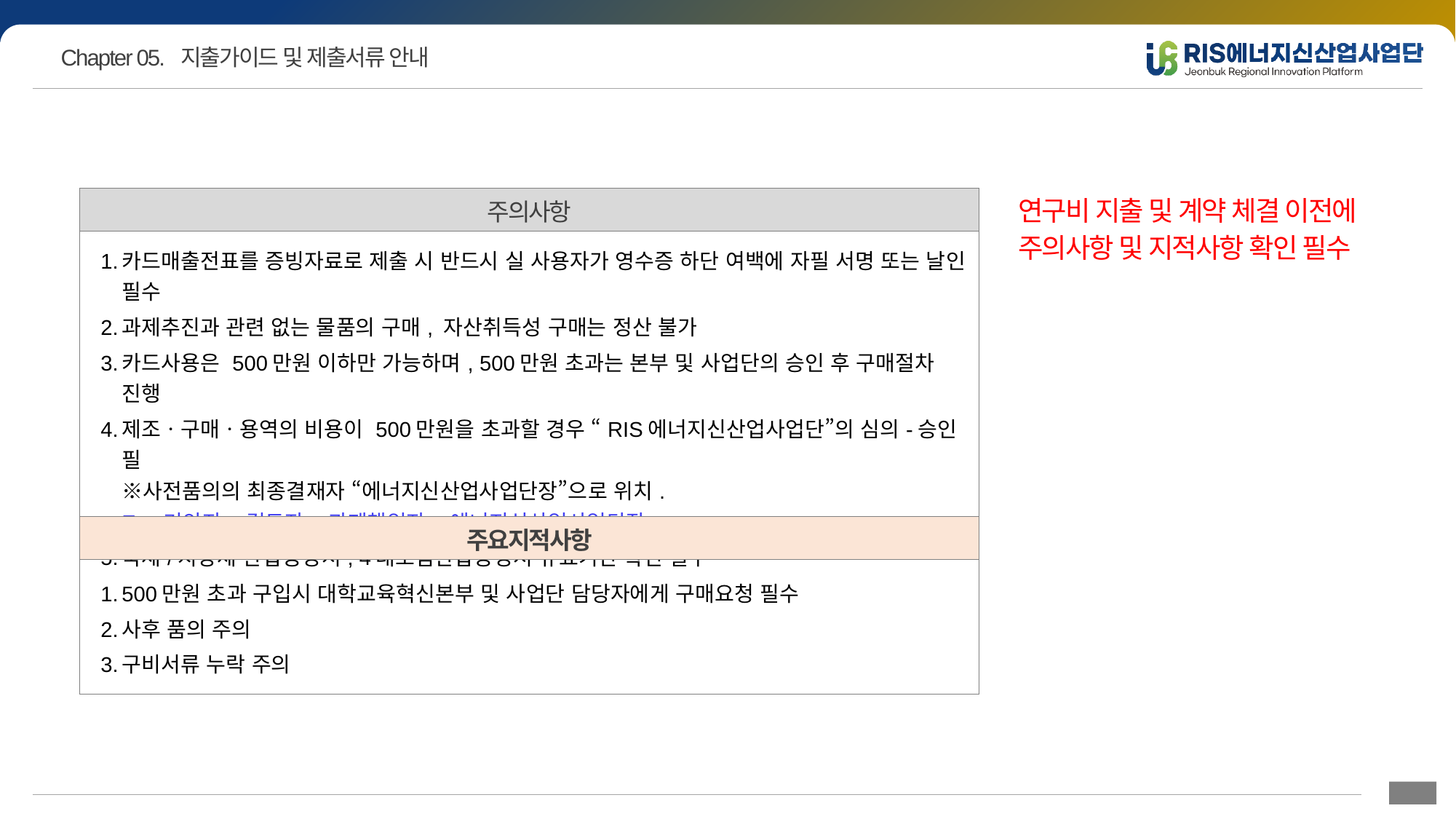

| 주의사항 |
| --- |
| 카드매출전표를 증빙자료로 제출 시 반드시 실 사용자가 영수증 하단 여백에 자필 서명 또는 날인 필수 과제추진과 관련 없는 물품의 구매, 자산취득성 구매는 정산 불가 카드사용은 500만원 이하만 가능하며, 500만원 초과는 본부 및 사업단의 승인 후 구매절차 진행 제조ㆍ구매ㆍ용역의 비용이 500만원을 초과할 경우 “RIS에너지신산업사업단”의 심의-승인 필 ※사전품의의 최종결재자 “에너지신산업사업단장”으로 위치. Ex. 기안자 – 검토자 – 과제책임자 – 에너지신산업사업단장 국세/지방세 완납증명서, 4대보험완납증명서 유효기간 확인 필수 |
| 주요지적사항 |
| 500만원 초과 구입시 대학교육혁신본부 및 사업단 담당자에게 구매요청 필수 사후 품의 주의 구비서류 누락 주의 |
연구비 지출 및 계약 체결 이전에
주의사항 및 지적사항 확인 필수